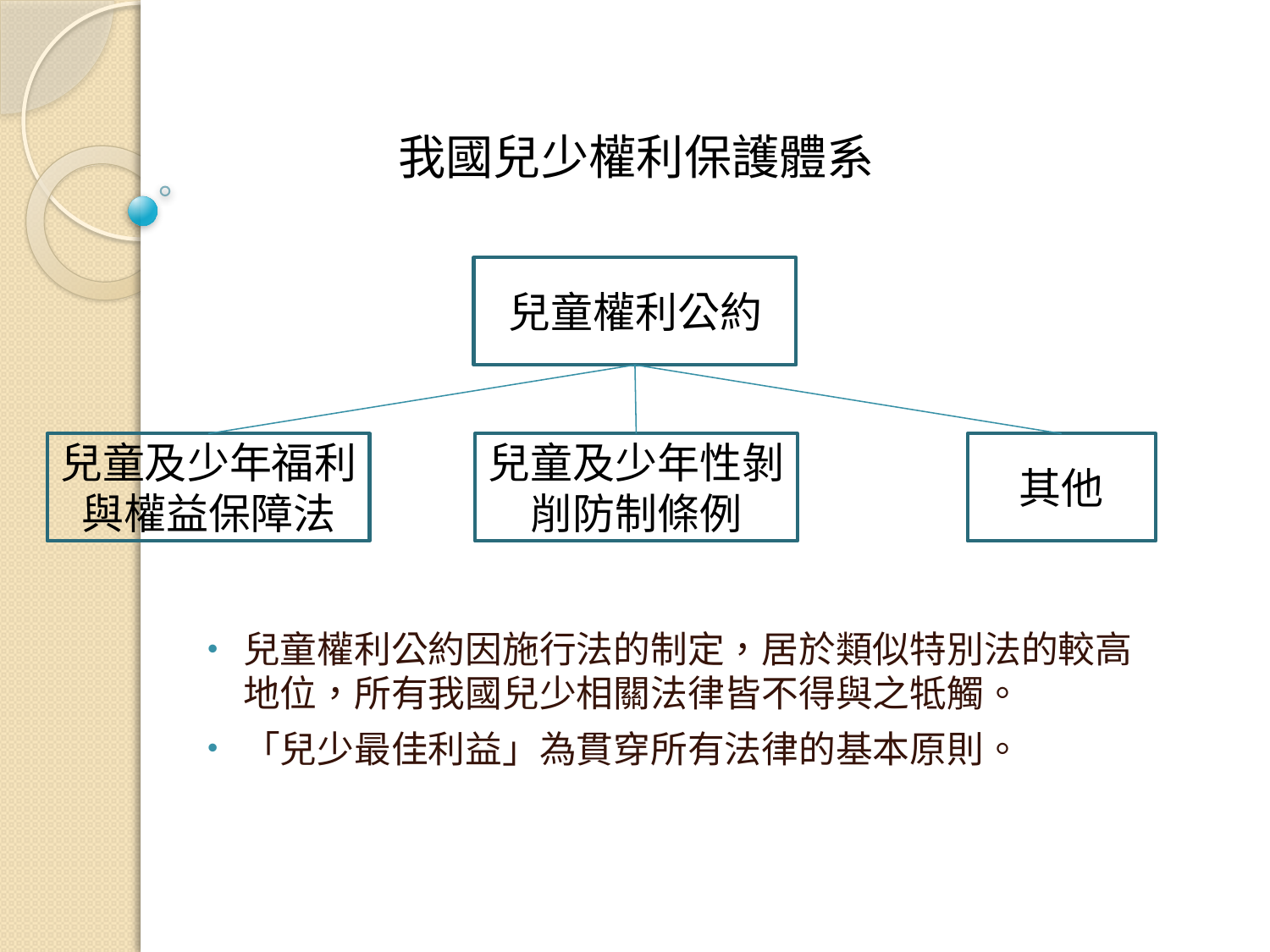

# 我國兒少權利保護體系

兒童權利公約

兒童及少年福利與權益保障法
兒童及少年性剝削防制條例
其他
兒童權利公約因施行法的制定，居於類似特別法的較高地位，所有我國兒少相關法律皆不得與之牴觸。
「兒少最佳利益」為貫穿所有法律的基本原則。